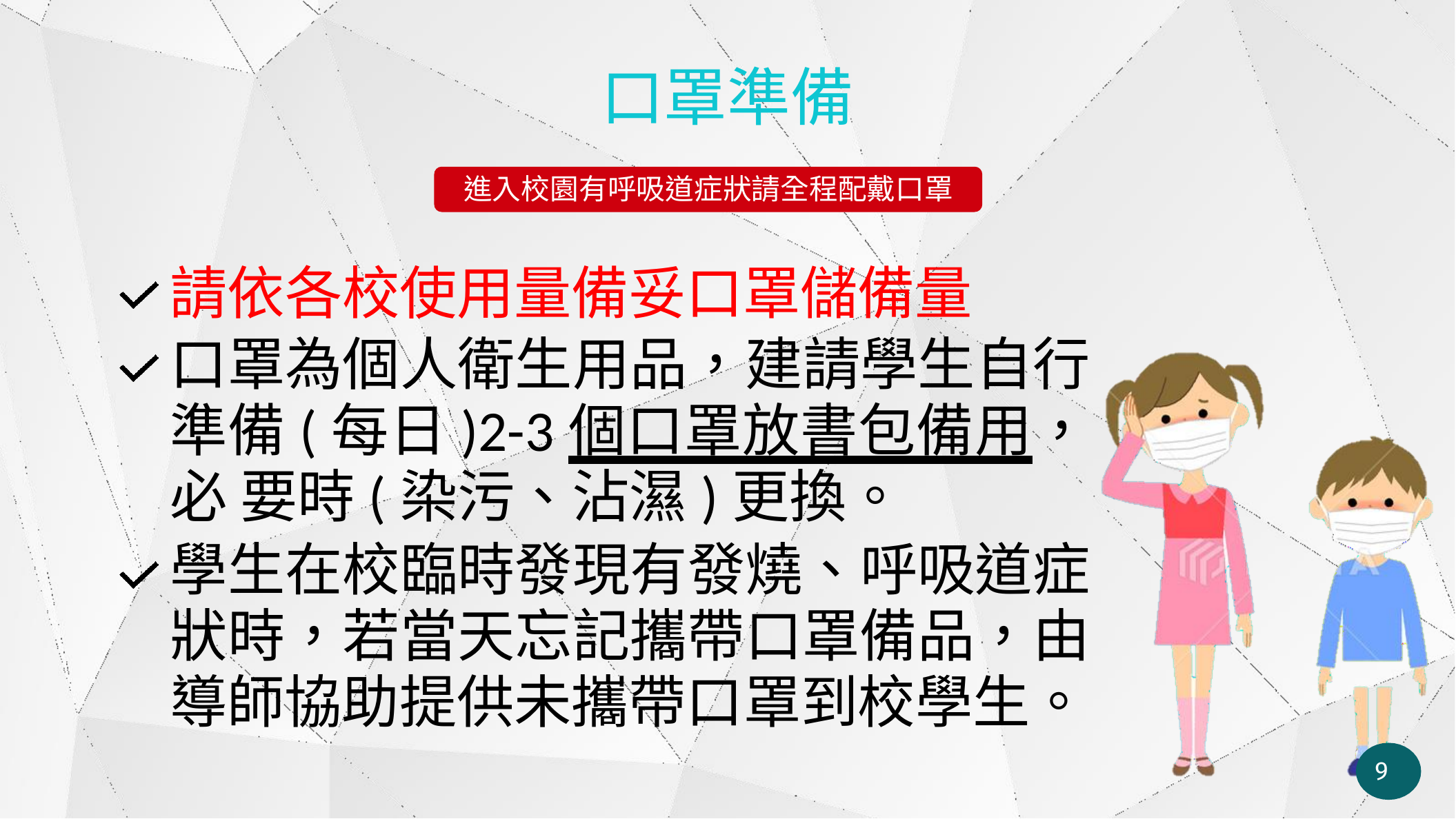

# 口罩準備

進入校園有呼吸道症狀請全程配戴口罩
請依各校使用量備妥口罩儲備量
口罩為個人衛生用品，建請學生自行 準備(每日)2-3個口罩放書包備用，必 要時(染污、沾濕)更換。
學生在校臨時發現有發燒、呼吸道症 狀時，若當天忘記攜帶口罩備品，由 導師協助提供未攜帶口罩到校學生。

9